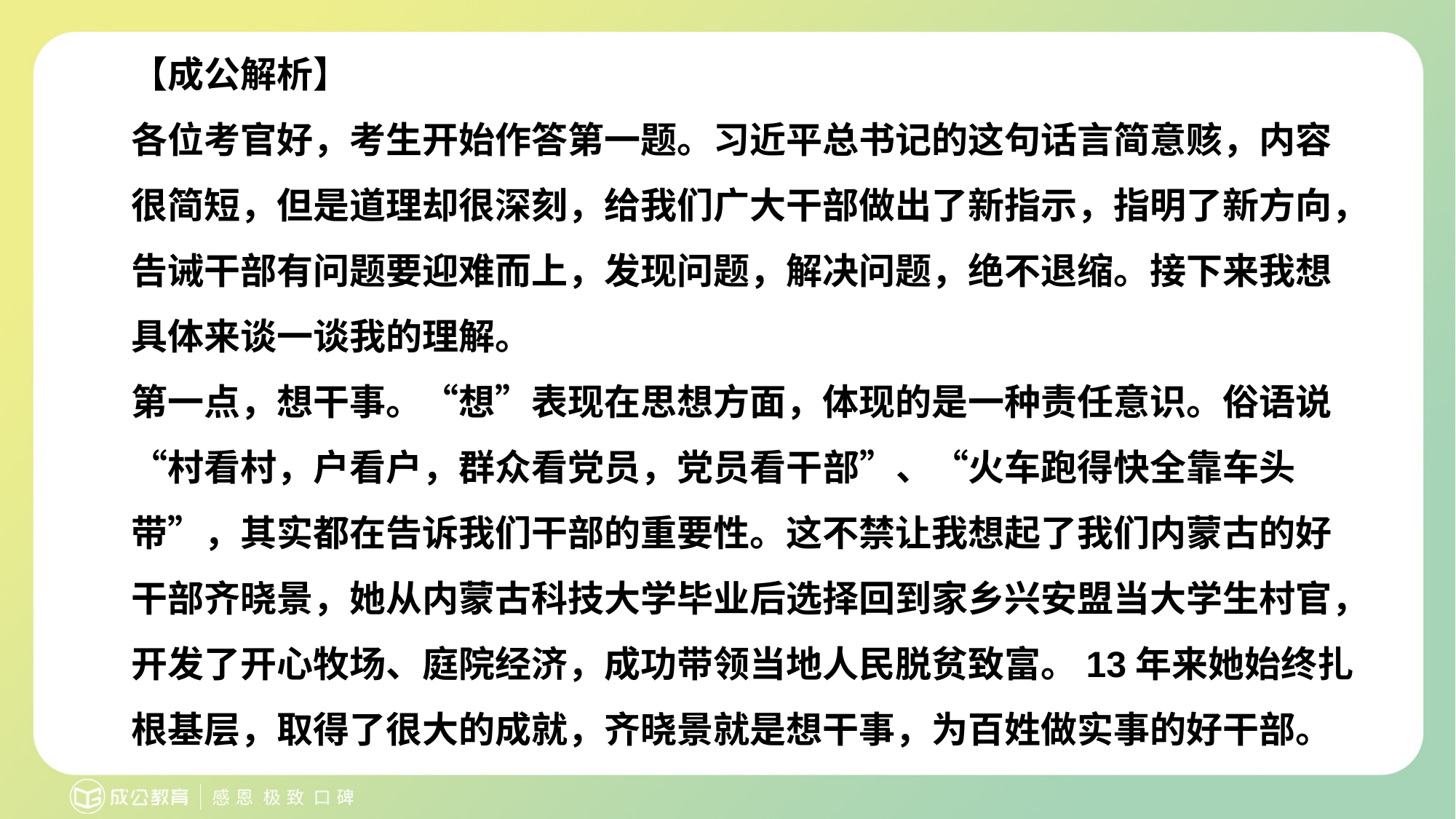

【成公解析】
各位考官好，考生开始作答第一题。习近平总书记的这句话言简意赅，内容很简短，但是道理却很深刻，给我们广大干部做出了新指示，指明了新方向，告诫干部有问题要迎难而上，发现问题，解决问题，绝不退缩。接下来我想具体来谈一谈我的理解。
第一点，想干事。“想”表现在思想方面，体现的是一种责任意识。俗语说“村看村，户看户，群众看党员，党员看干部”、“火车跑得快全靠车头带”，其实都在告诉我们干部的重要性。这不禁让我想起了我们内蒙古的好干部齐晓景，她从内蒙古科技大学毕业后选择回到家乡兴安盟当大学生村官，开发了开心牧场、庭院经济，成功带领当地人民脱贫致富。13年来她始终扎根基层，取得了很大的成就，齐晓景就是想干事，为百姓做实事的好干部。